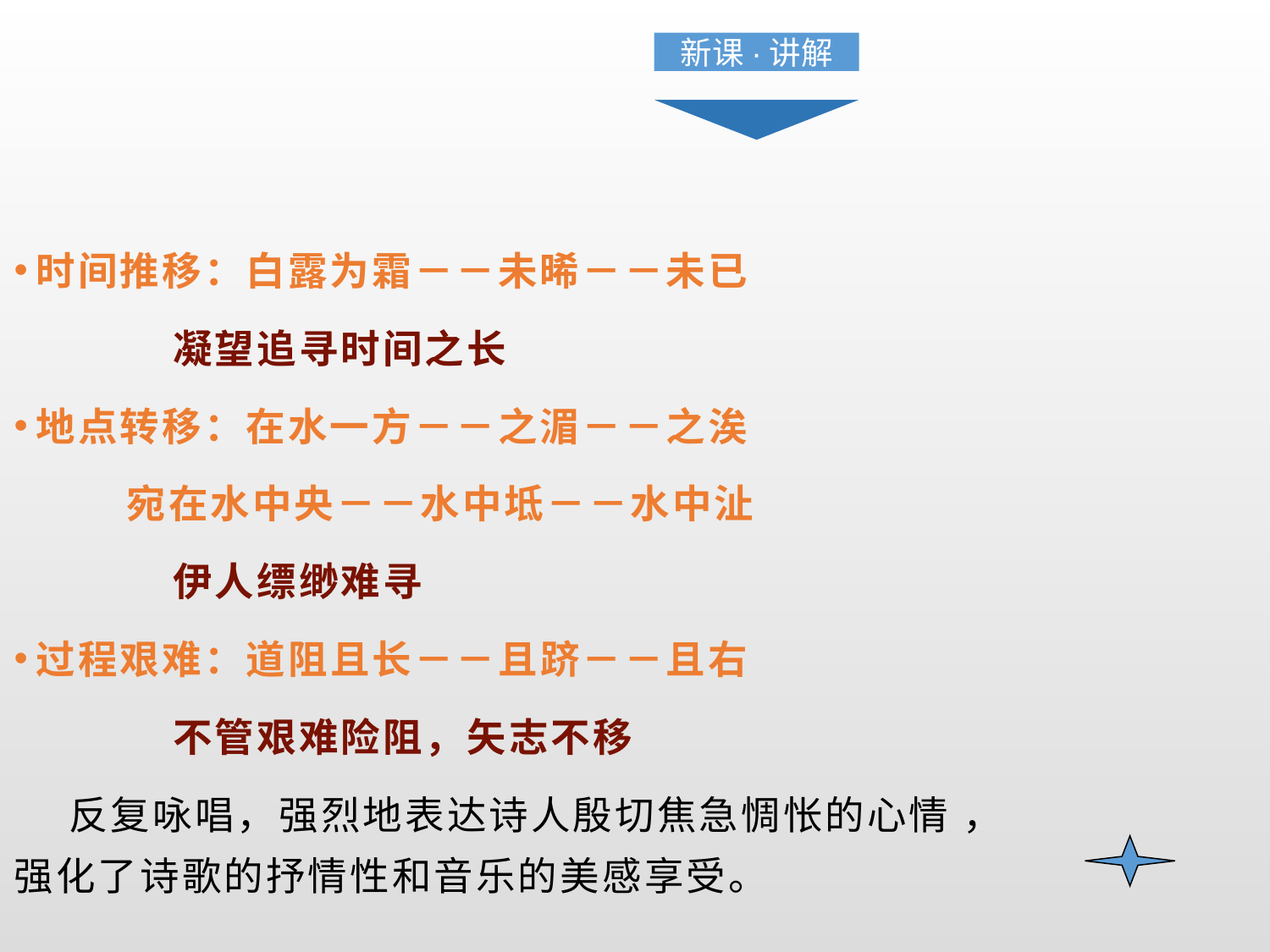

新课·讲解

时间推移：白露为霜－－未晞－－未已
             凝望追寻时间之长
地点转移：在水一方－－之湄－－之涘
         宛在水中央－－水中坻－－水中沚
             伊人缥缈难寻
过程艰难：道阻且长－－且跻－－且右
             不管艰难险阻，矢志不移
    反复咏唱，强烈地表达诗人殷切焦急惆怅的心情 ，强化了诗歌的抒情性和音乐的美感享受。